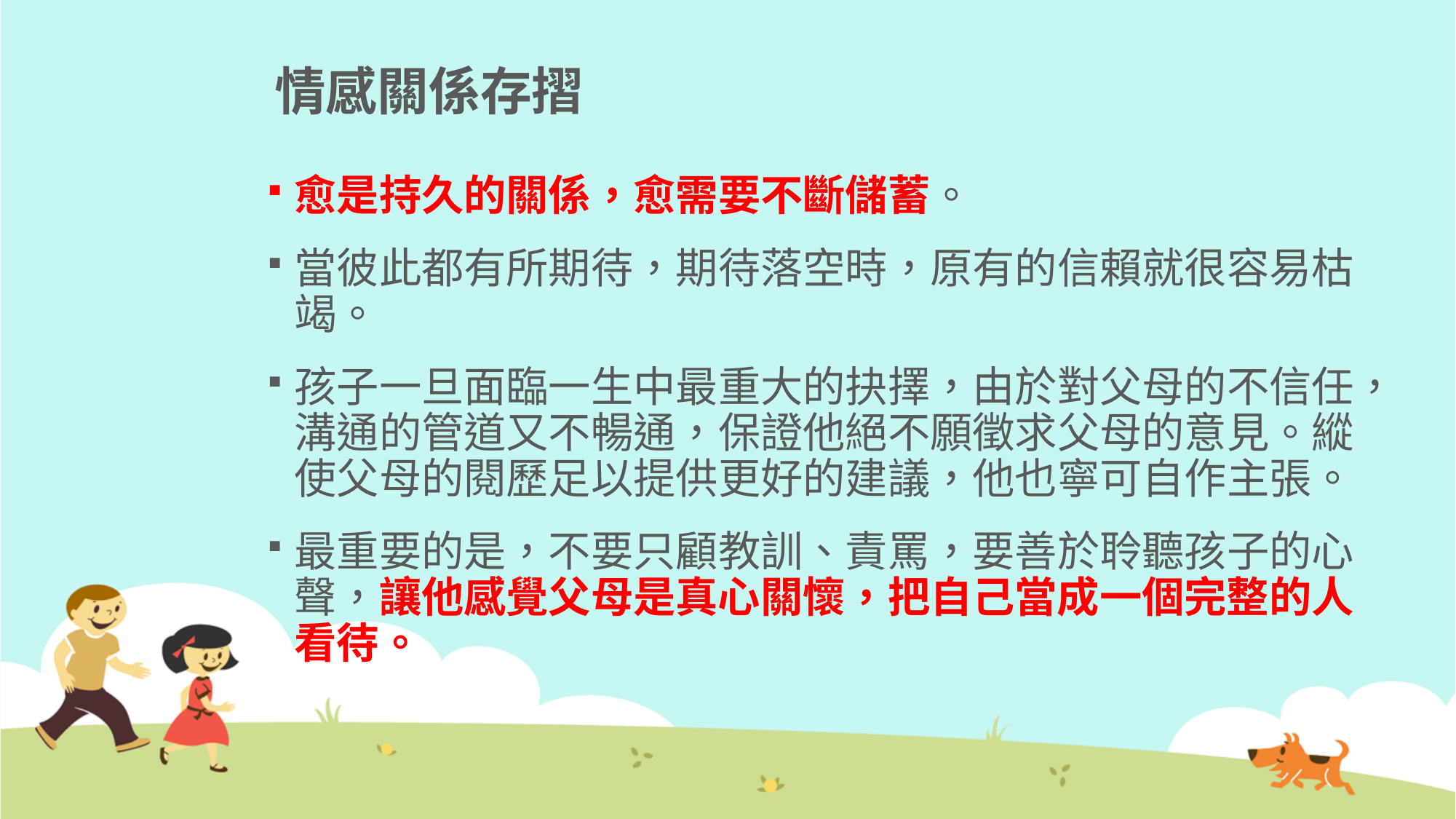

# 情感關係存摺
愈是持久的關係，愈需要不斷儲蓄。
當彼此都有所期待，期待落空時，原有的信賴就很容易枯竭。
孩子一旦面臨一生中最重大的抉擇，由於對父母的不信任，溝通的管道又不暢通，保證他絕不願徵求父母的意見。縱使父母的閱歷足以提供更好的建議，他也寧可自作主張。
最重要的是，不要只顧教訓、責罵，要善於聆聽孩子的心聲，讓他感覺父母是真心關懷，把自己當成一個完整的人看待。